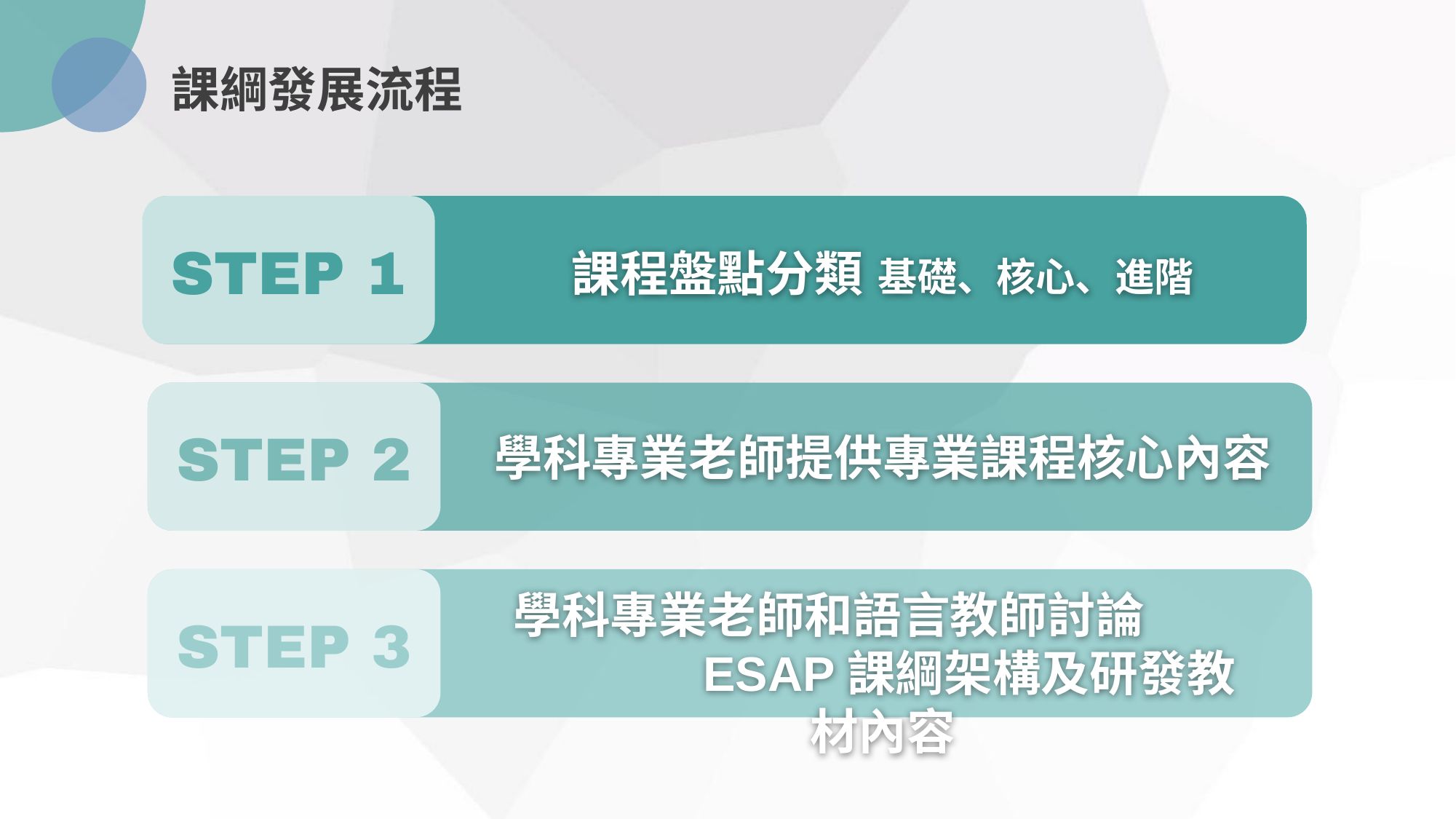

課綱發展流程
STEP 1

課程盤點分類 基礎、核心、進階

STEP 2
學科專業老師提供專業課程核心內容

STEP 3
學科專業老師和語言教師討論                     ESAP課綱架構及研發教材內容